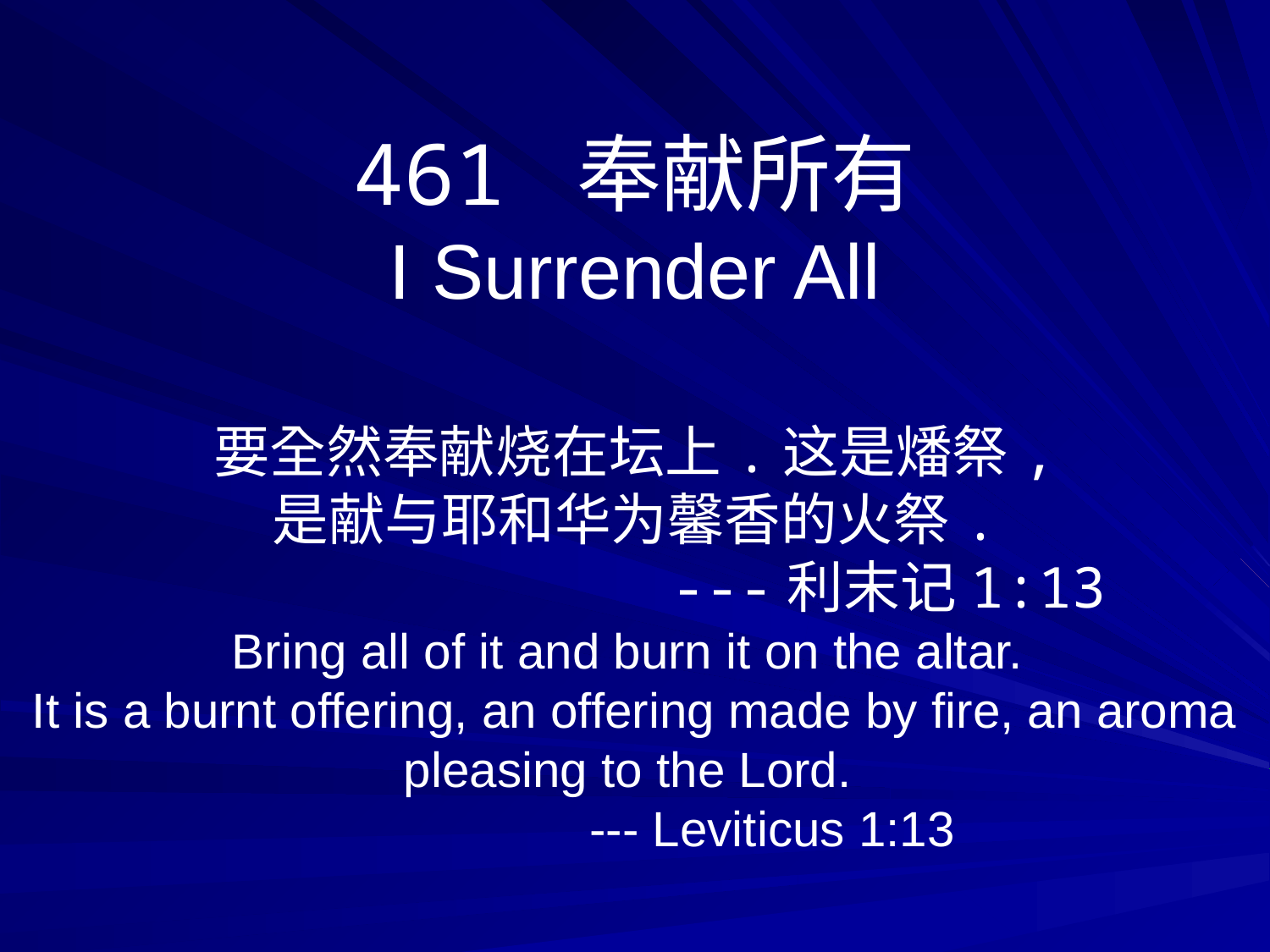

461 奉献所有
I Surrender All

要全然奉献烧在坛上.这是燔祭,
是献与耶和华为馨香的火祭.
               ---利末记1:13
Bring all of it and burn it on the altar.
It is a burnt offering, an offering made by fire, an aroma pleasing to the Lord.
                    --- Leviticus 1:13